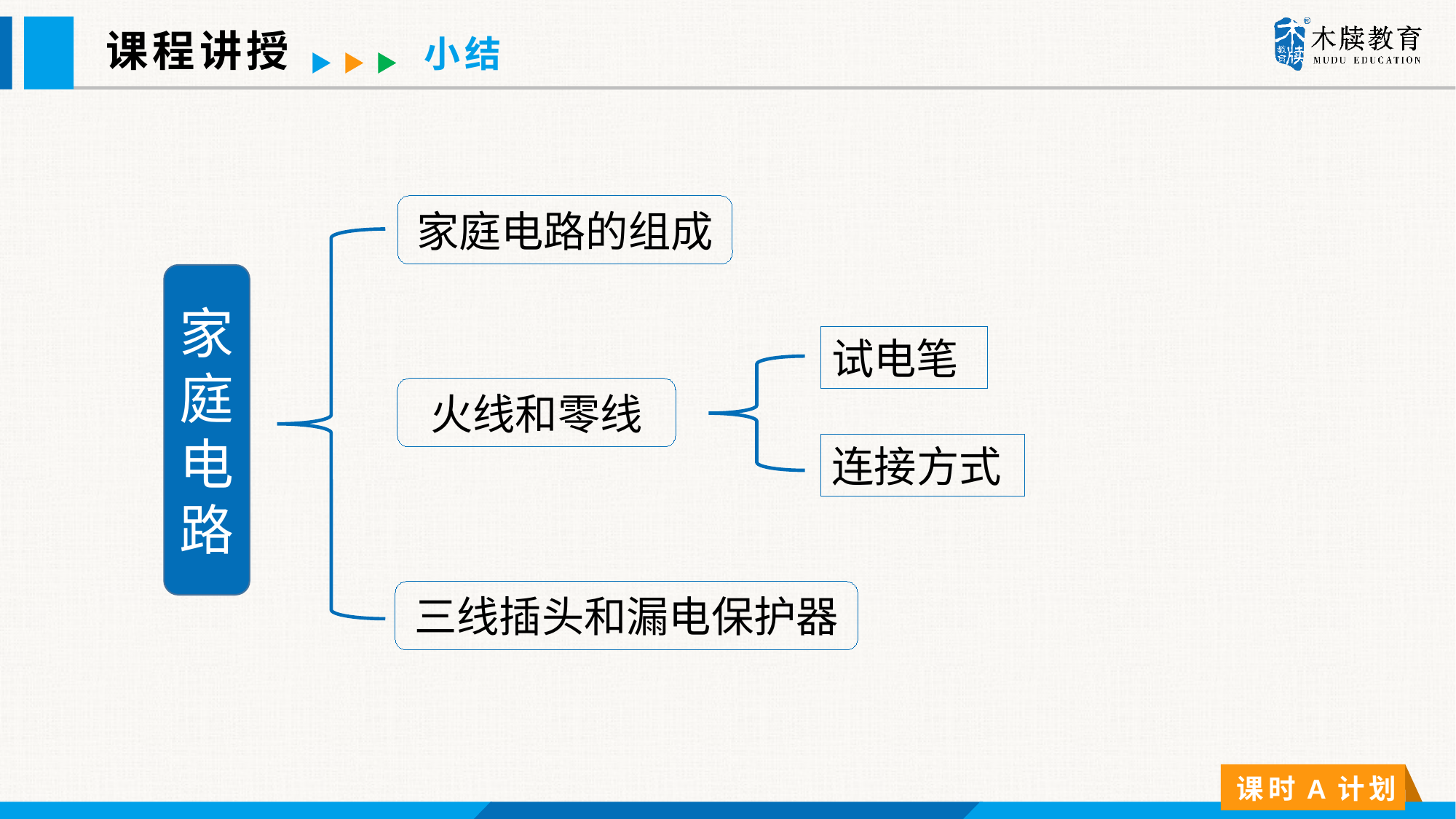

课程讲授
小结

家庭电路的组成

家庭电路
试电笔

火线和零线
连接方式
三线插头和漏电保护器